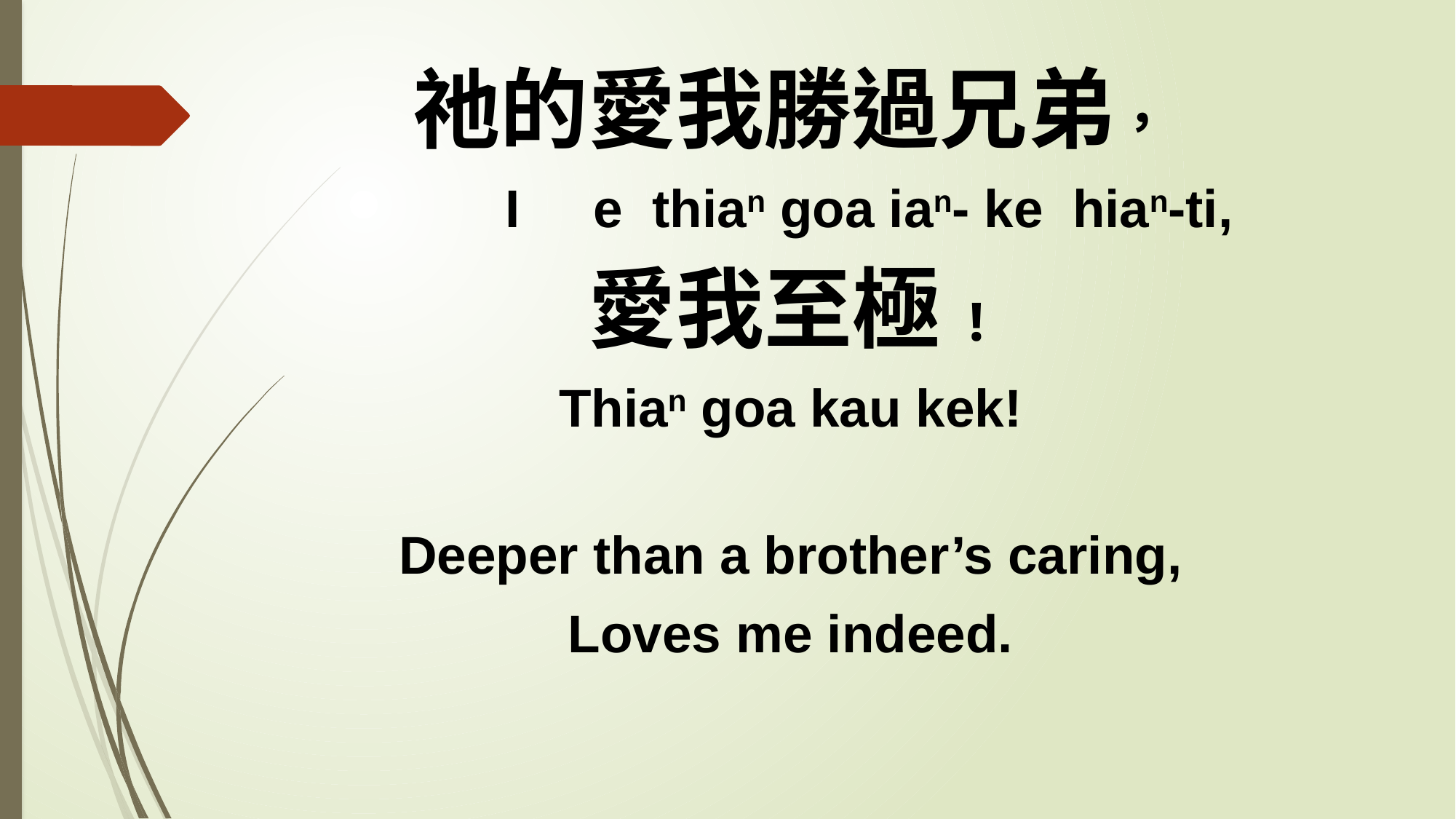

祂的愛我勝過兄弟，
                I     e  thian goa ian- ke  hian-ti,
愛我至極!
Thian goa kau kek!

Deeper than a brother’s caring,
Loves me indeed.